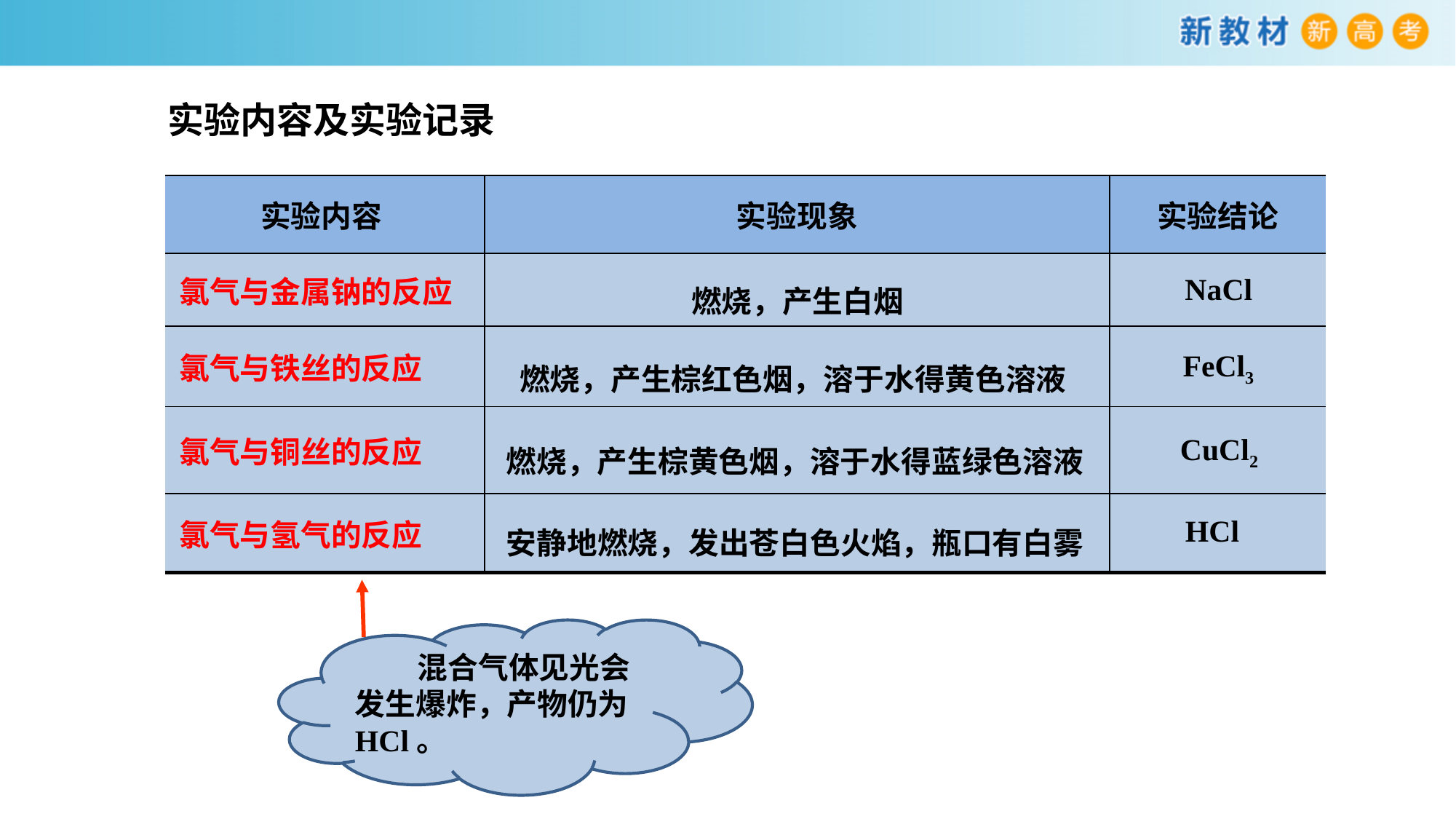

实验内容及实验记录
| 实验内容 | 实验现象 | 实验结论 |
| --- | --- | --- |
| 氯气与金属钠的反应 |  |  |
| 氯气与铁丝的反应 |  |  |
| 氯气与铜丝的反应 |  |  |
| 氯气与氢气的反应 |  |  |
燃烧，产生白烟
NaCl
燃烧，产生棕红色烟，溶于水得黄色溶液
FeCl3
燃烧，产生棕黄色烟，溶于水得蓝绿色溶液
CuCl2
安静地燃烧，发出苍白色火焰，瓶口有白雾
HCl

        混合气体见光会发生爆炸，产物仍为HCl。